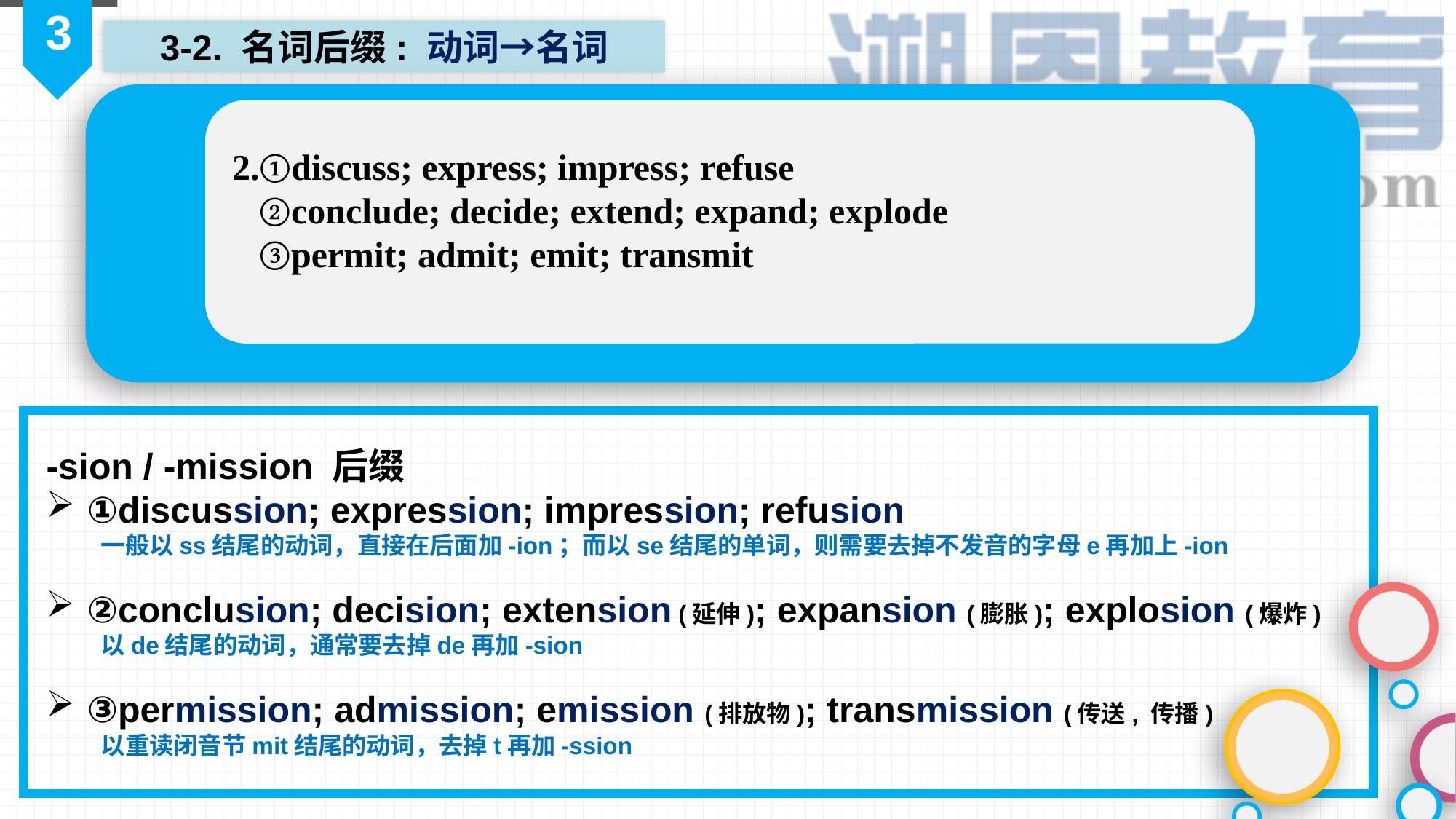

3
3-2. 名词后缀: 动词→名词

2.①discuss; express; impress; refuse
   ②conclude; decide; extend; expand; explode
   ③permit; admit; emit; transmit

-sion / -mission 后缀
①discussion; expression; impression; refusion
         一般以ss结尾的动词，直接在后面加-ion；而以se结尾的单词，则需要去掉不发音的字母e再加上-ion

②conclusion; decision; extension (延伸); expansion (膨胀); explosion (爆炸)
         以de结尾的动词，通常要去掉de再加-sion

③permission; admission; emission (排放物); transmission (传送, 传播)
         以重读闭音节mit结尾的动词，去掉t再加-ssion